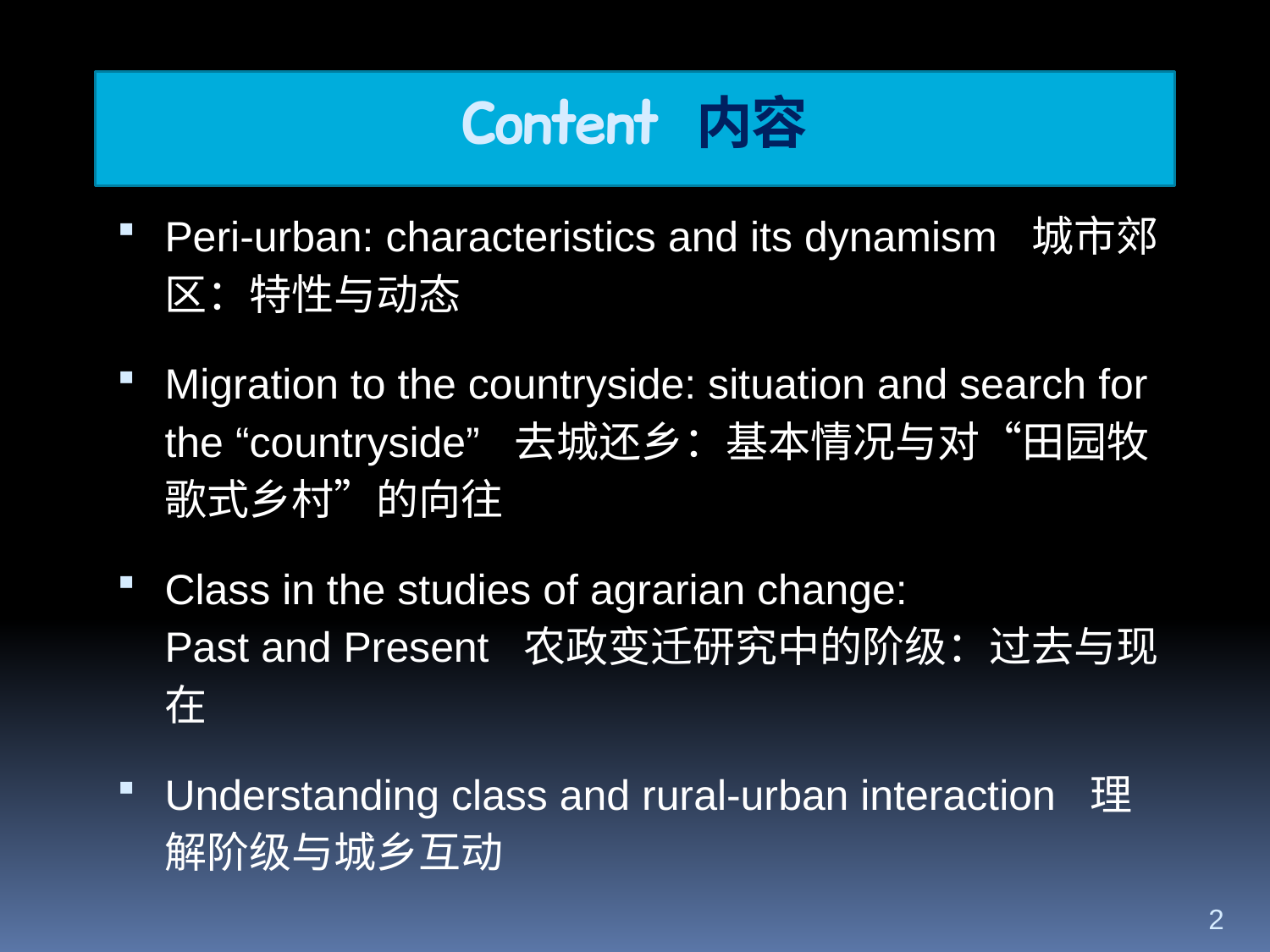

Content 内容
Peri-urban: characteristics and its dynamism  城市郊区：特性与动态
Migration to the countryside: situation and search for the “countryside”  去城还乡：基本情况与对“田园牧歌式乡村”的向往
Class in the studies of agrarian change:
Past and Present  农政变迁研究中的阶级：过去与现在
Understanding class and rural-urban interaction  理解阶级与城乡互动
2